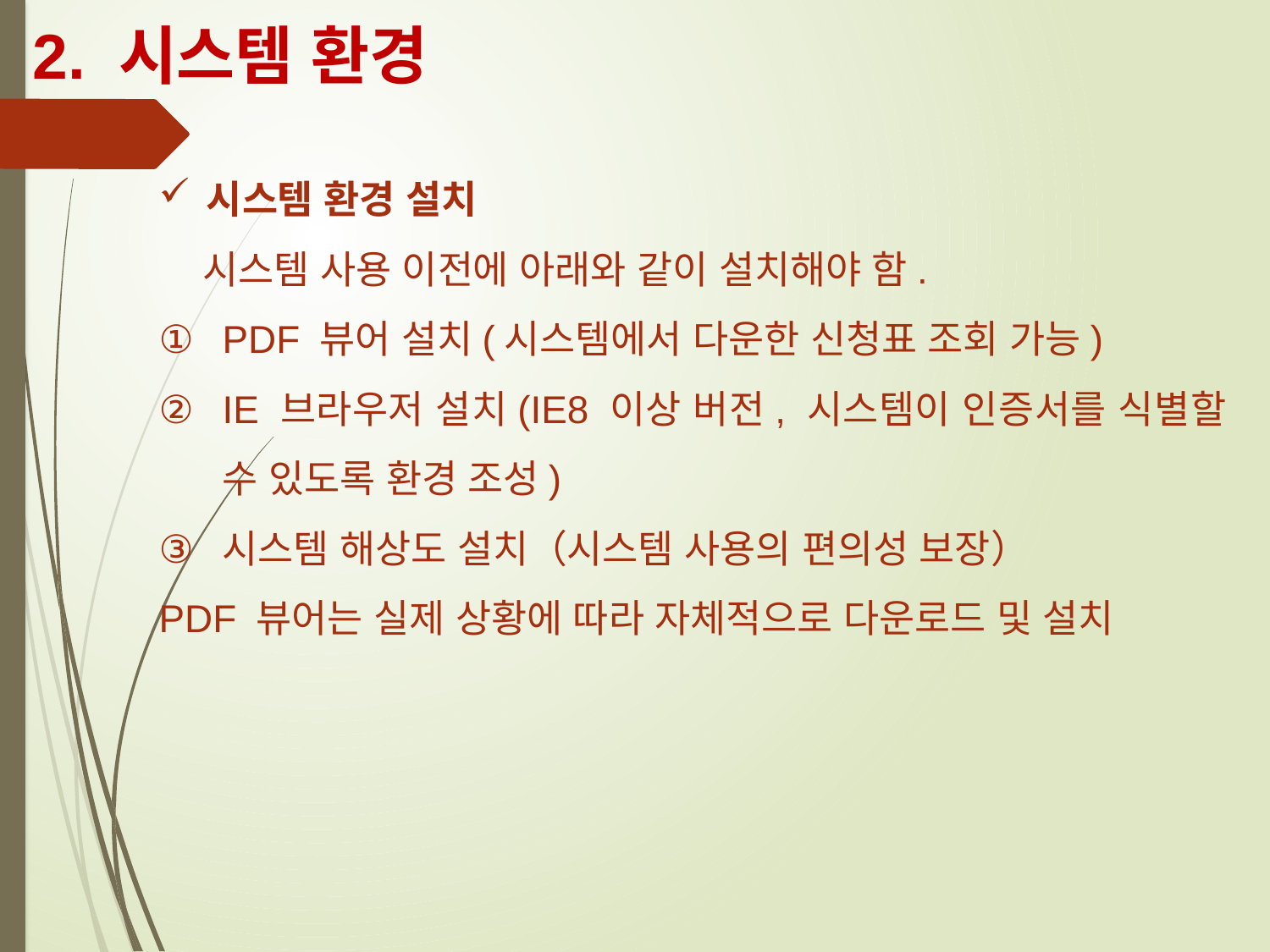

2. 시스템 환경
시스템 환경 설치
    시스템 사용 이전에 아래와 같이 설치해야 함.
PDF 뷰어 설치(시스템에서 다운한 신청표 조회 가능)
IE 브라우저 설치(IE8 이상 버전, 시스템이 인증서를 식별할 수 있도록 환경 조성)
시스템 해상도 설치（시스템 사용의 편의성 보장）
PDF 뷰어는 실제 상황에 따라 자체적으로 다운로드 및 설치